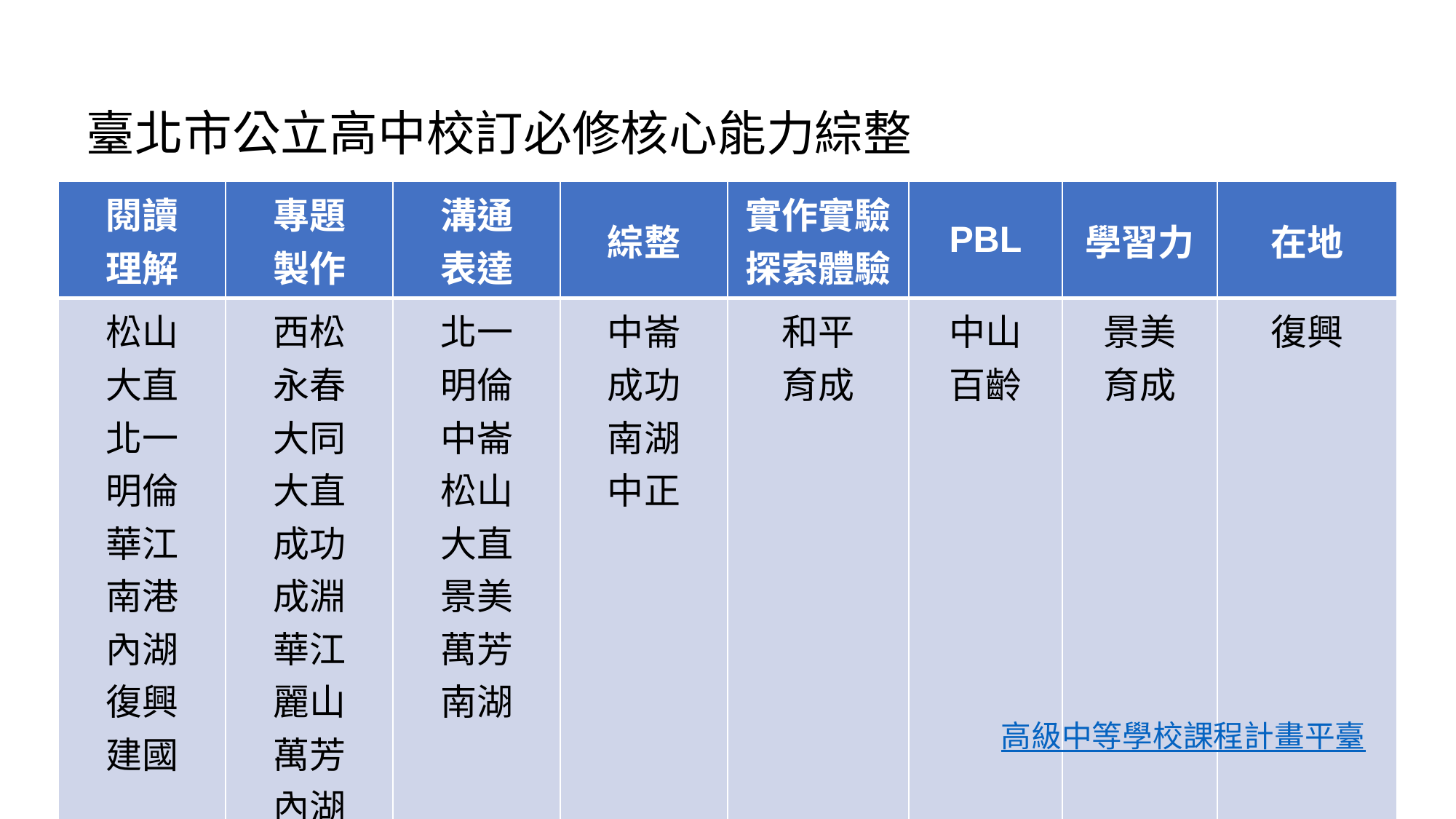

臺北市公立高中校訂必修核心能力綜整
| 閱讀 理解 | 專題 製作 | 溝通 表達 | 綜整 | 實作實驗 探索體驗 | PBL | 學習力 | 在地 |
| --- | --- | --- | --- | --- | --- | --- | --- |
| 松山 大直 北一 明倫 華江 南港 內湖 復興 建國 | 西松 永春 大同 大直 成功 成淵 華江 麗山 萬芳 內湖 陽明 | 北一 明倫 中崙 松山 大直 景美 萬芳 南湖 | 中崙 成功 南湖 中正 | 和平 育成 | 中山 百齡 | 景美 育成 | 復興 |
高級中等學校課程計畫平臺